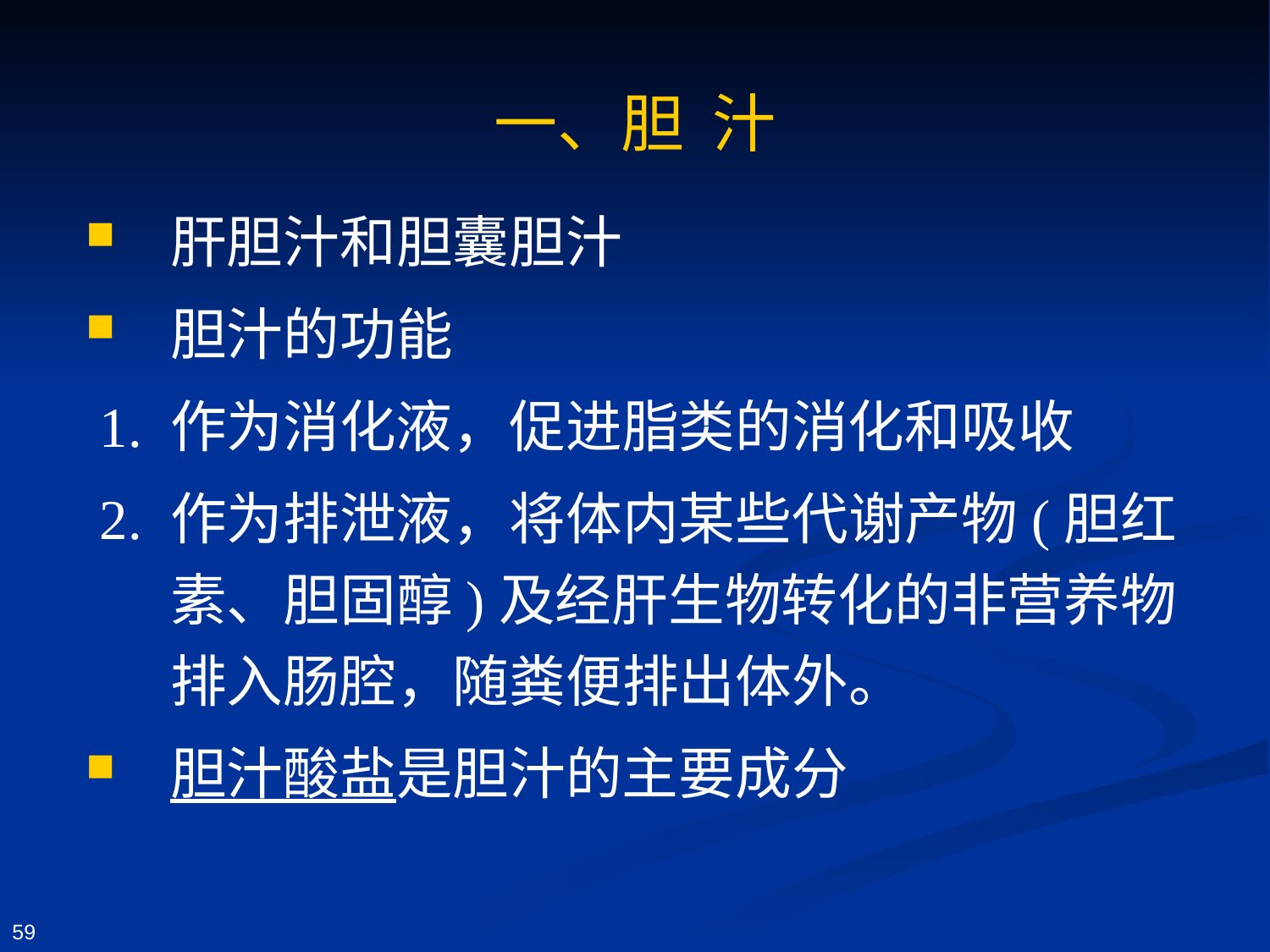

# 一、胆  汁
肝胆汁和胆囊胆汁
胆汁的功能
 1. 作为消化液，促进脂类的消化和吸收
 2. 作为排泄液，将体内某些代谢产物(胆红素、胆固醇)及经肝生物转化的非营养物排入肠腔，随粪便排出体外。
胆汁酸盐是胆汁的主要成分
59